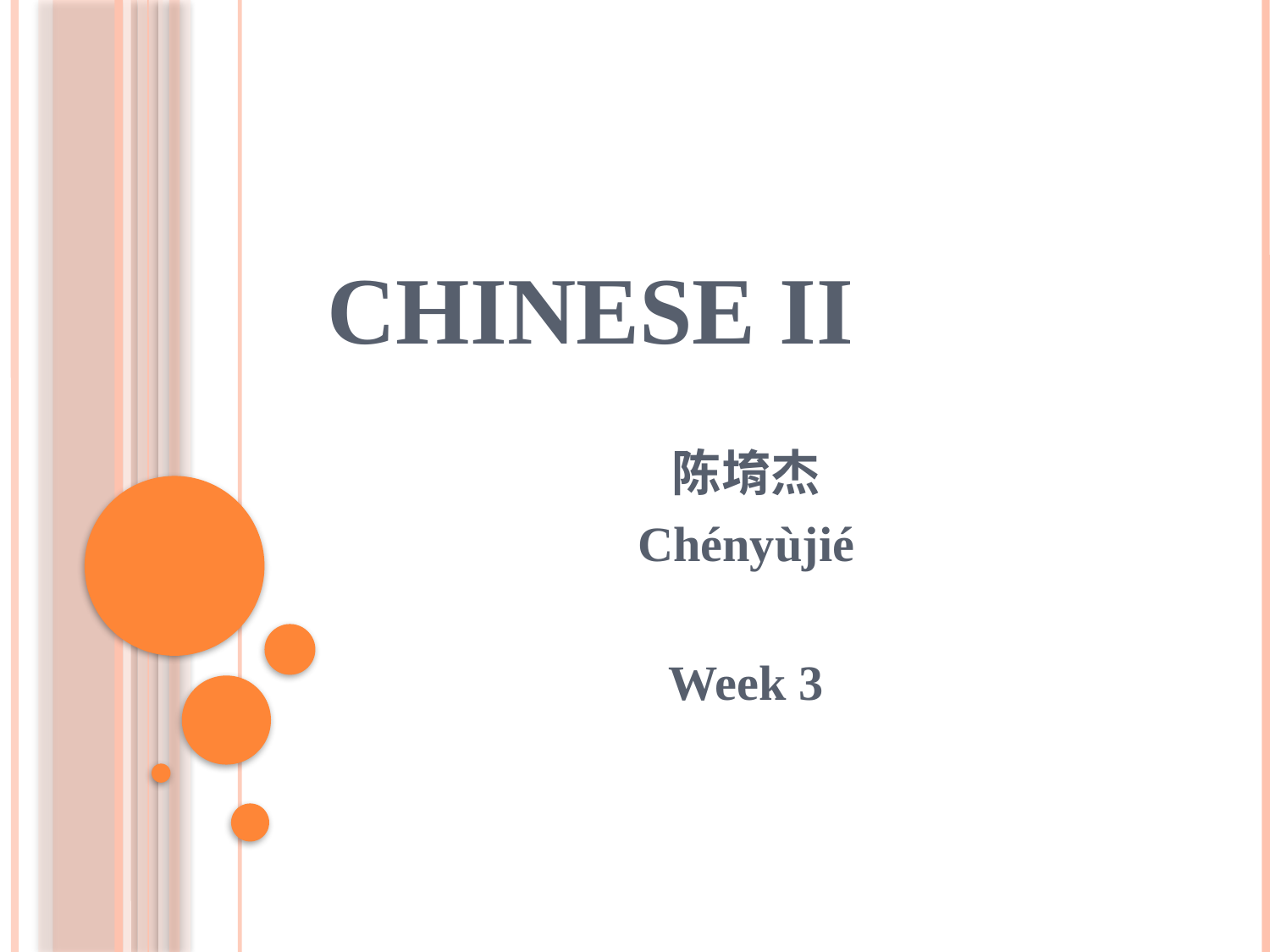

# Chinese II
陈堉杰
Chényùjié

Week 3